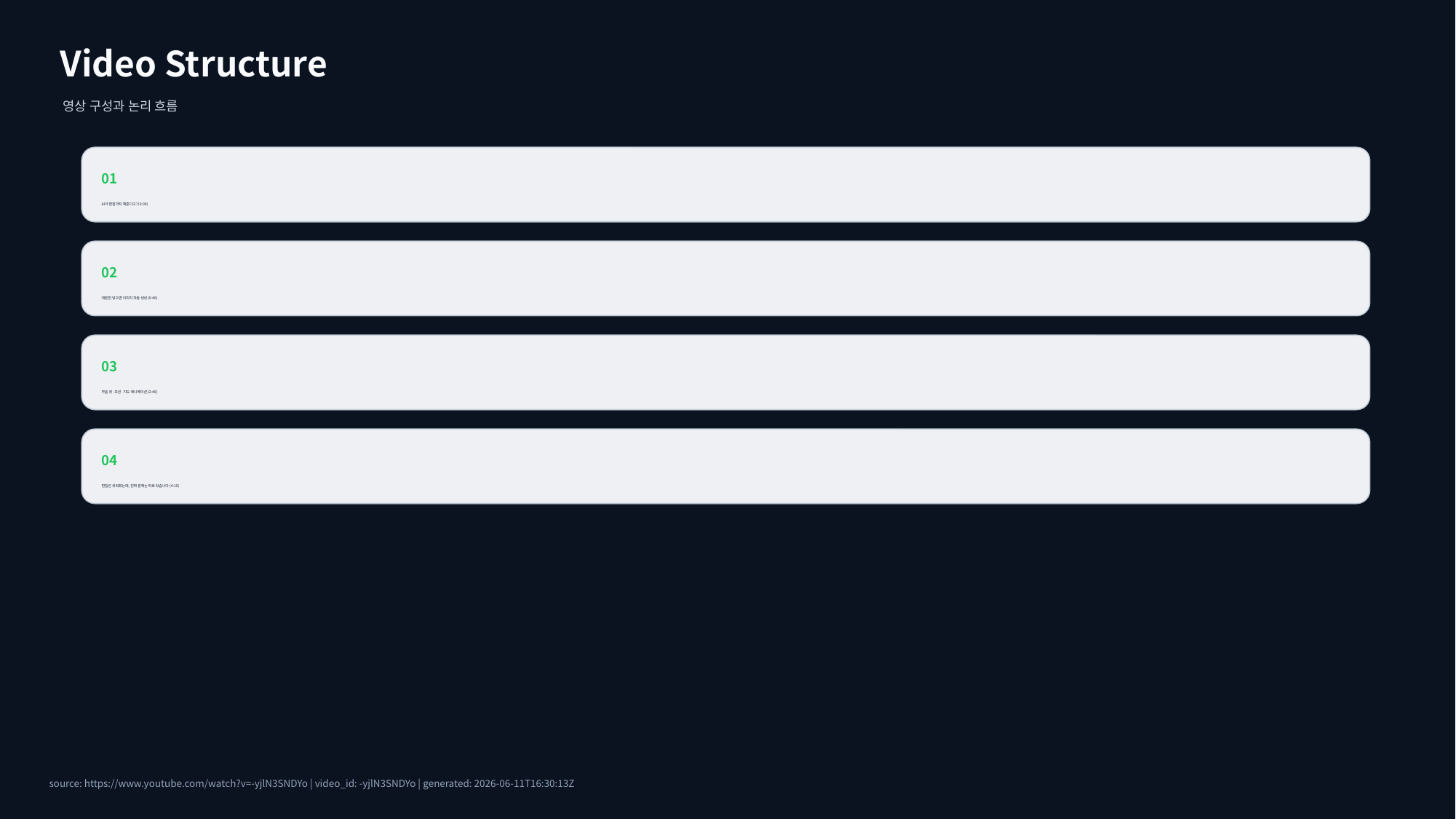

Video Structure
영상 구성과 논리 흐름

01
AI가 편집까지 해준다고? (0:00)

02
대본만 넣으면 이미지 자동 생성 (0:40)

03
무음 컷·모션·지도 애니메이션 (2:40)

04
편집은 쉬워졌는데, 진짜 문제는 따로 있습니다 (4:15)
source: https://www.youtube.com/watch?v=-yjlN3SNDYo | video_id: -yjlN3SNDYo | generated: 2026-06-11T16:30:13Z